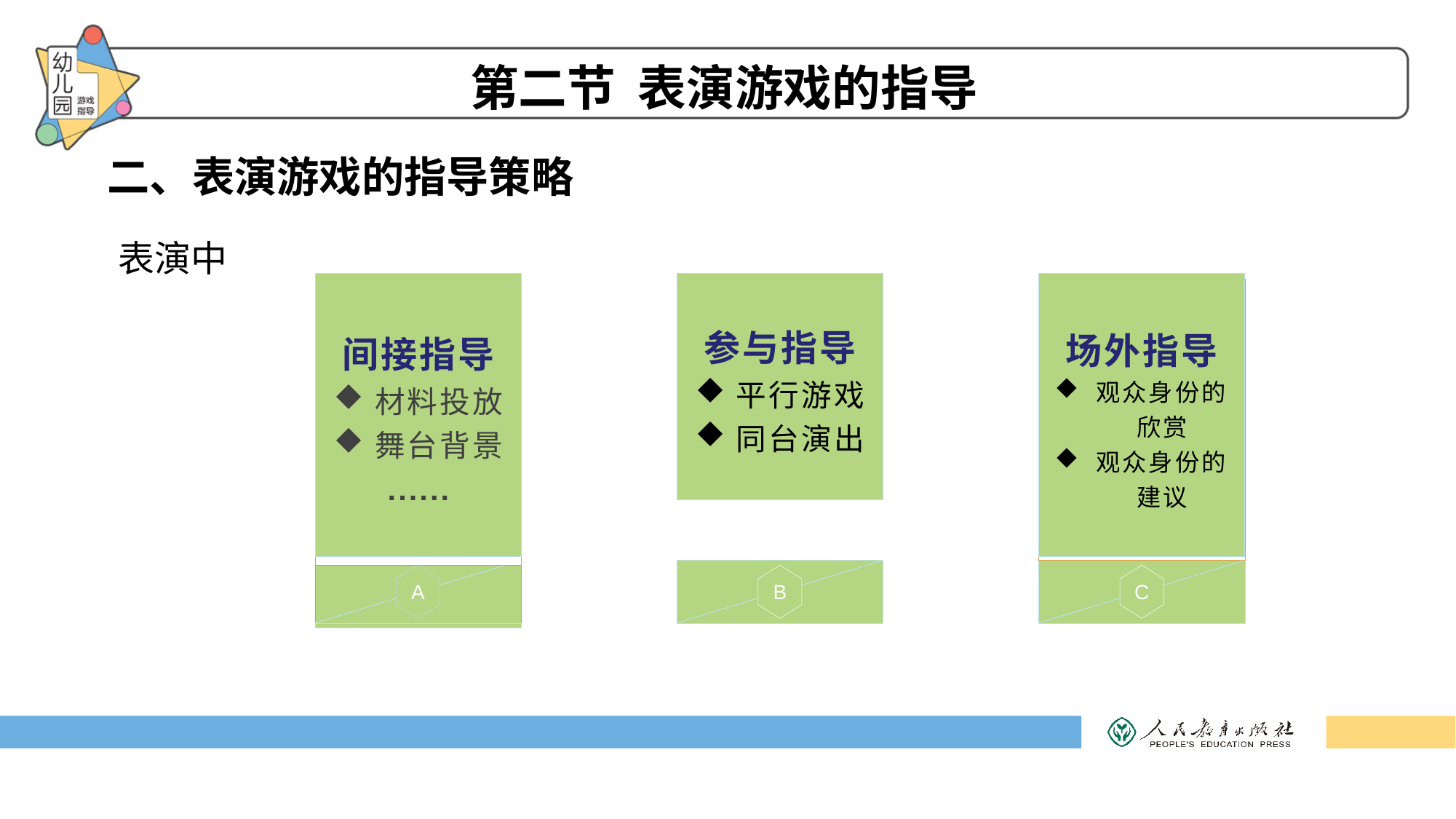

第二节  表演游戏的指导
二、表演游戏的指导策略
表演中
参与指导
平行游戏
同台演出
间接指导
材料投放
舞台背景
......
场外指导
观众身份的欣赏
观众身份的建议

A
B
C